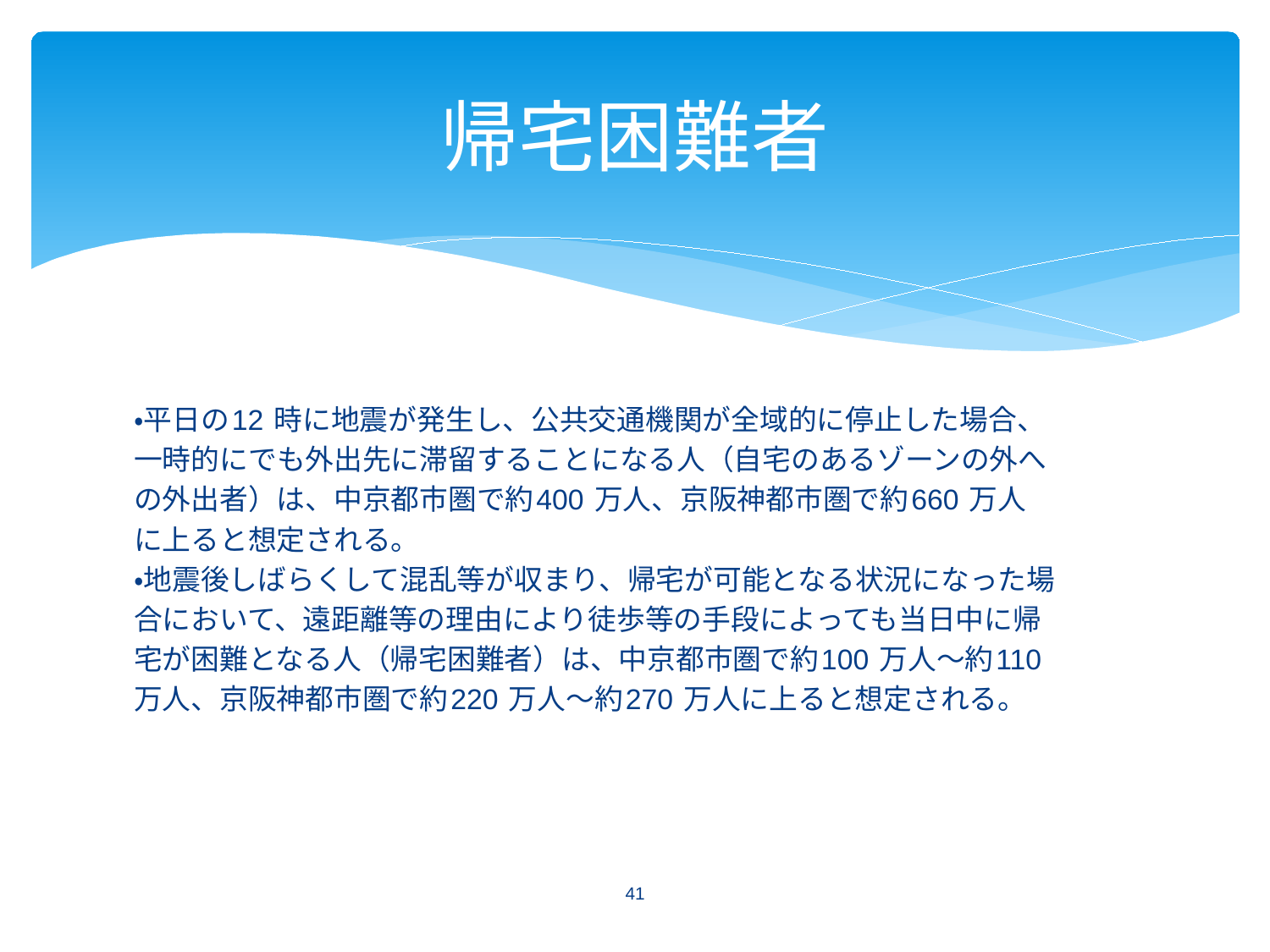

# 帰宅困難者

・平日の12 時に地震が発生し、公共交通機関が全域的に停止した場合、
一時的にでも外出先に滞留することになる人（自宅のあるゾーンの外へ
の外出者）は、中京都市圏で約400 万人、京阪神都市圏で約660 万人
に上ると想定される。
・地震後しばらくして混乱等が収まり、帰宅が可能となる状況になった場
合において、遠距離等の理由により徒歩等の手段によっても当日中に帰
宅が困難となる人（帰宅困難者）は、中京都市圏で約100 万人～約110
万人、京阪神都市圏で約220 万人～約270 万人に上ると想定される。
41